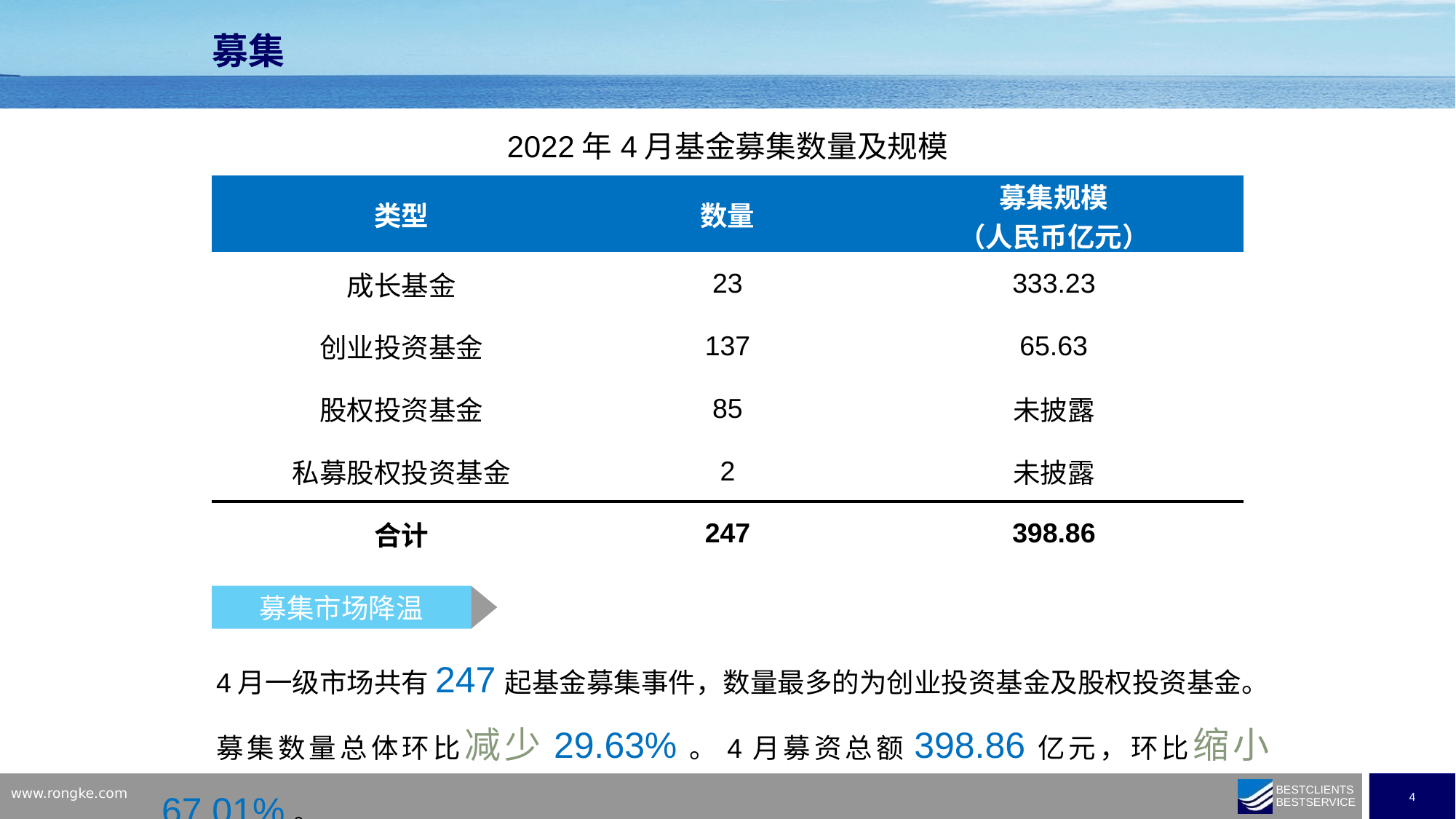

募集
| 2022年4月基金募集数量及规模 |  |  |
| --- | --- | --- |
| 类型 | 数量 | 募集规模 （人民币亿元） |
| 成长基金 | 23 | 333.23 |
| 创业投资基金 | 137 | 65.63 |
| 股权投资基金 | 85 | 未披露 |
| 私募股权投资基金 | 2 | 未披露 |
| 合计 | 247 | 398.86 |
募集市场降温

4月一级市场共有247起基金募集事件，数量最多的为创业投资基金及股权投资基金。
募集数量总体环比减少29.63%。4月募资总额398.86亿元，环比缩小67.01%。